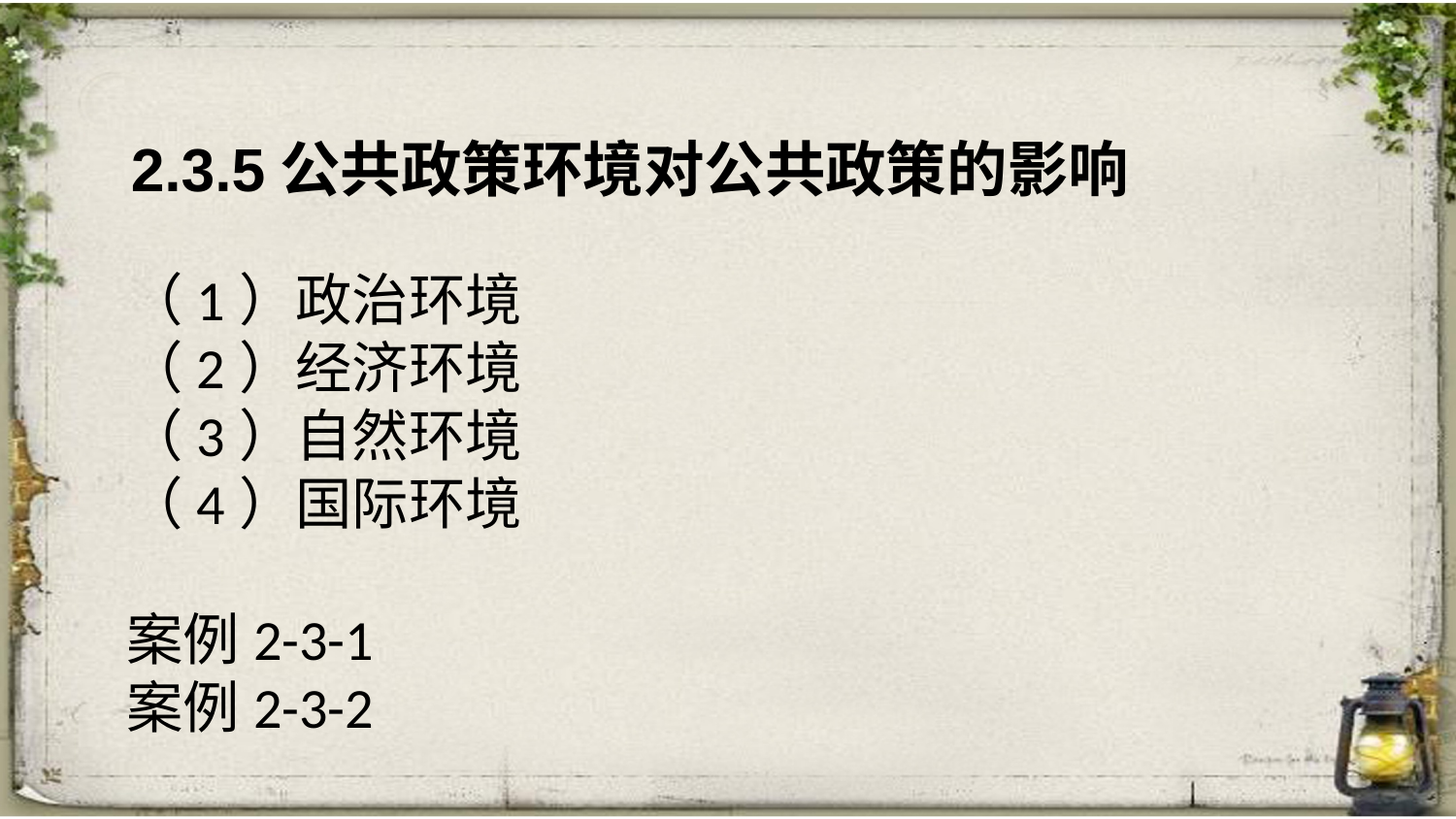

2.3.5公共政策环境对公共政策的影响
（1）政治环境
（2）经济环境
（3）自然环境
（4）国际环境

案例2-3-1
案例2-3-2